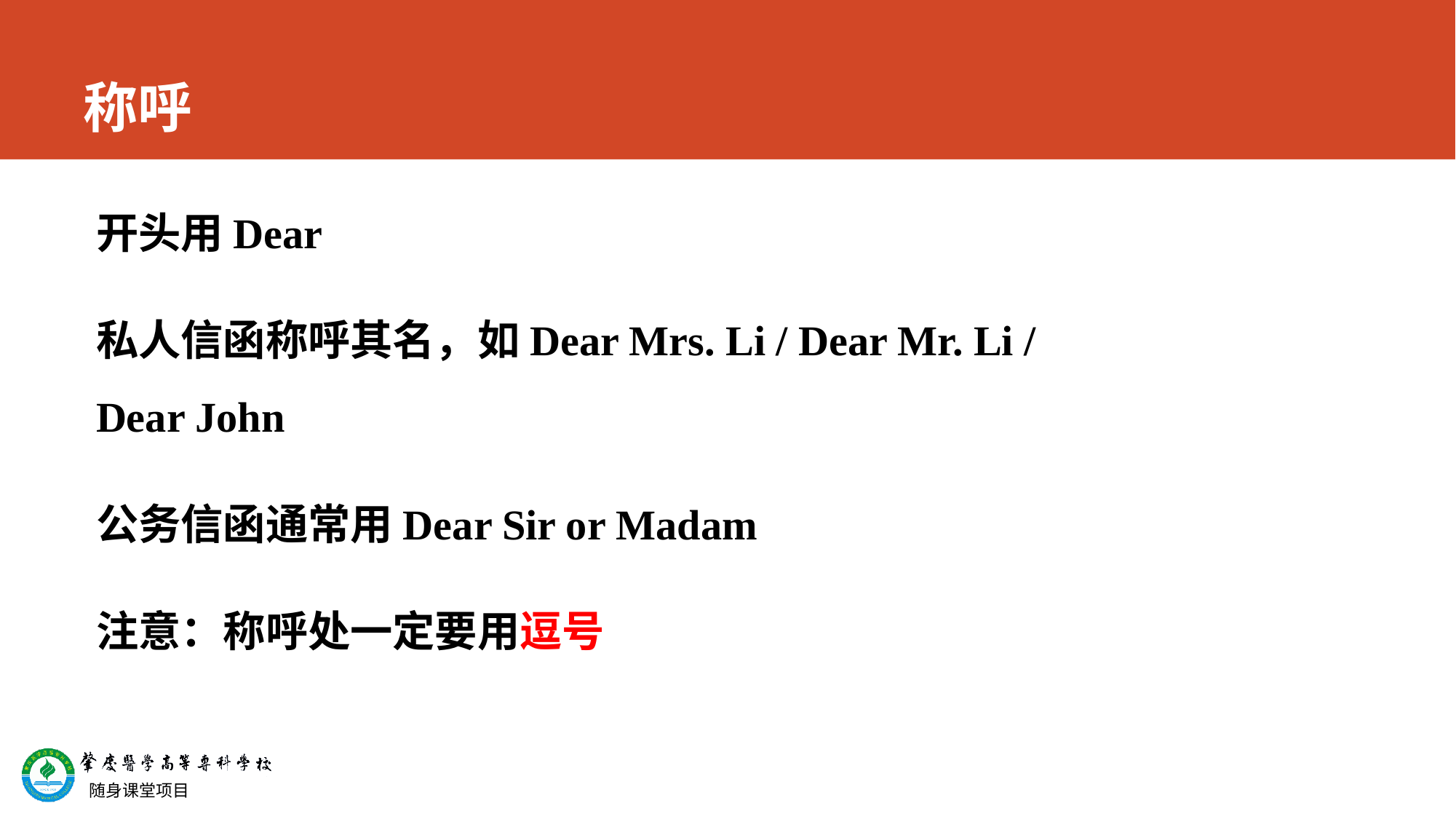

# 称呼
开头用Dear
私人信函称呼其名，如Dear Mrs. Li / Dear Mr. Li / Dear John
公务信函通常用Dear Sir or Madam
注意：称呼处一定要用逗号